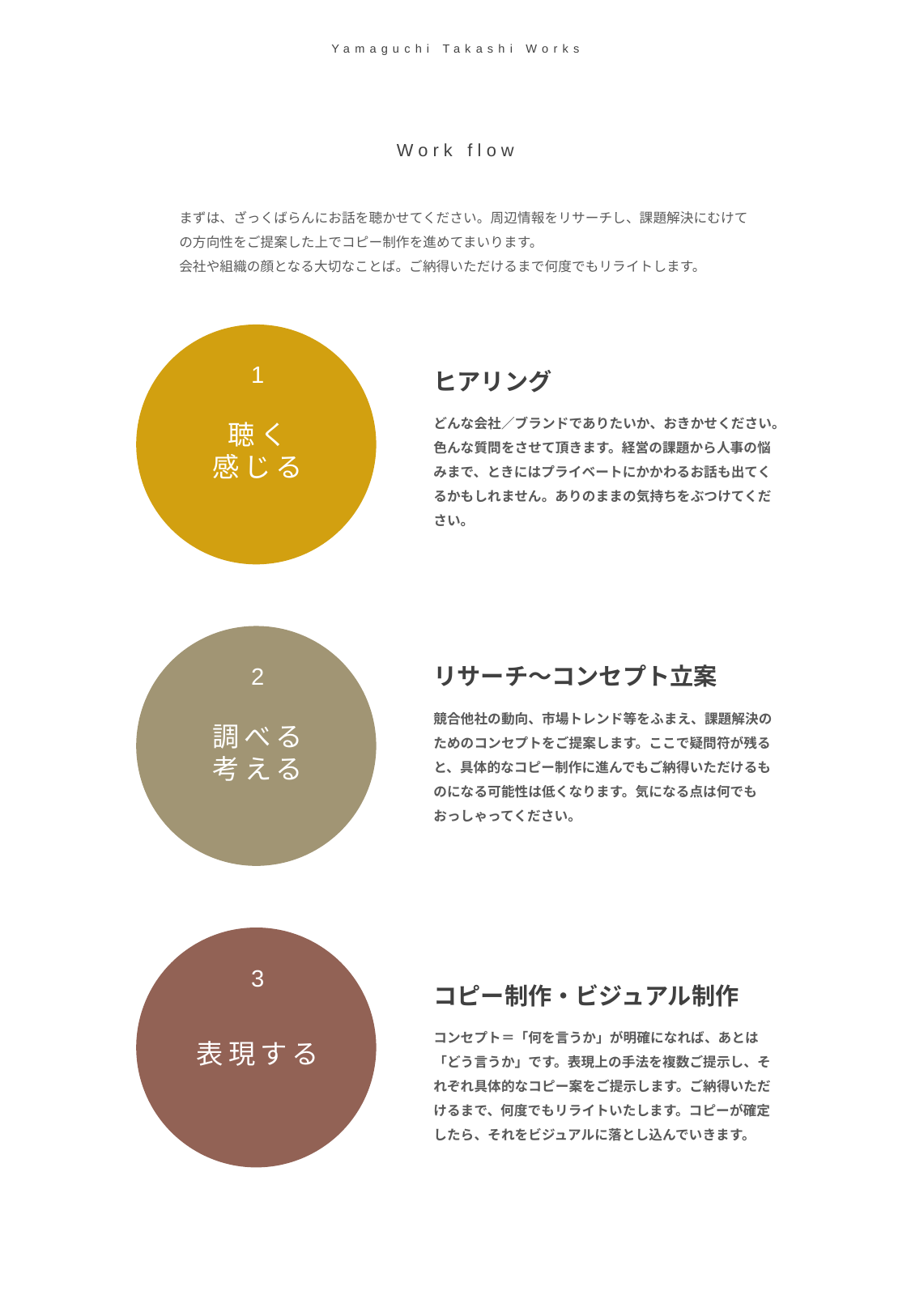

Yamaguchi Takashi Works
Work flow
まずは、ざっくばらんにお話を聴かせてください。周辺情報をリサーチし、課題解決にむけての方向性をご提案した上でコピー制作を進めてまいります。
会社や組織の顔となる大切なことば。ご納得いただけるまで何度でもリライトします。
ヒアリング

1
聴く
感じる
どんな会社／ブランドでありたいか、おきかせください。色んな質問をさせて頂きます。経営の課題から人事の悩みまで、ときにはプライベートにかかわるお話も出てくるかもしれません。ありのままの気持ちをぶつけてください。
リサーチ～コンセプト立案

2
調べる
考える
競合他社の動向、市場トレンド等をふまえ、課題解決のためのコンセプトをご提案します。ここで疑問符が残ると、具体的なコピー制作に進んでもご納得いただけるものになる可能性は低くなります。気になる点は何でもおっしゃってください。

コピー制作・ビジュアル制作
3
表現する
コンセプト＝「何を言うか」が明確になれば、あとは「どう言うか」です。表現上の手法を複数ご提示し、それぞれ具体的なコピー案をご提示します。ご納得いただけるまで、何度でもリライトいたします。コピーが確定したら、それをビジュアルに落とし込んでいきます。